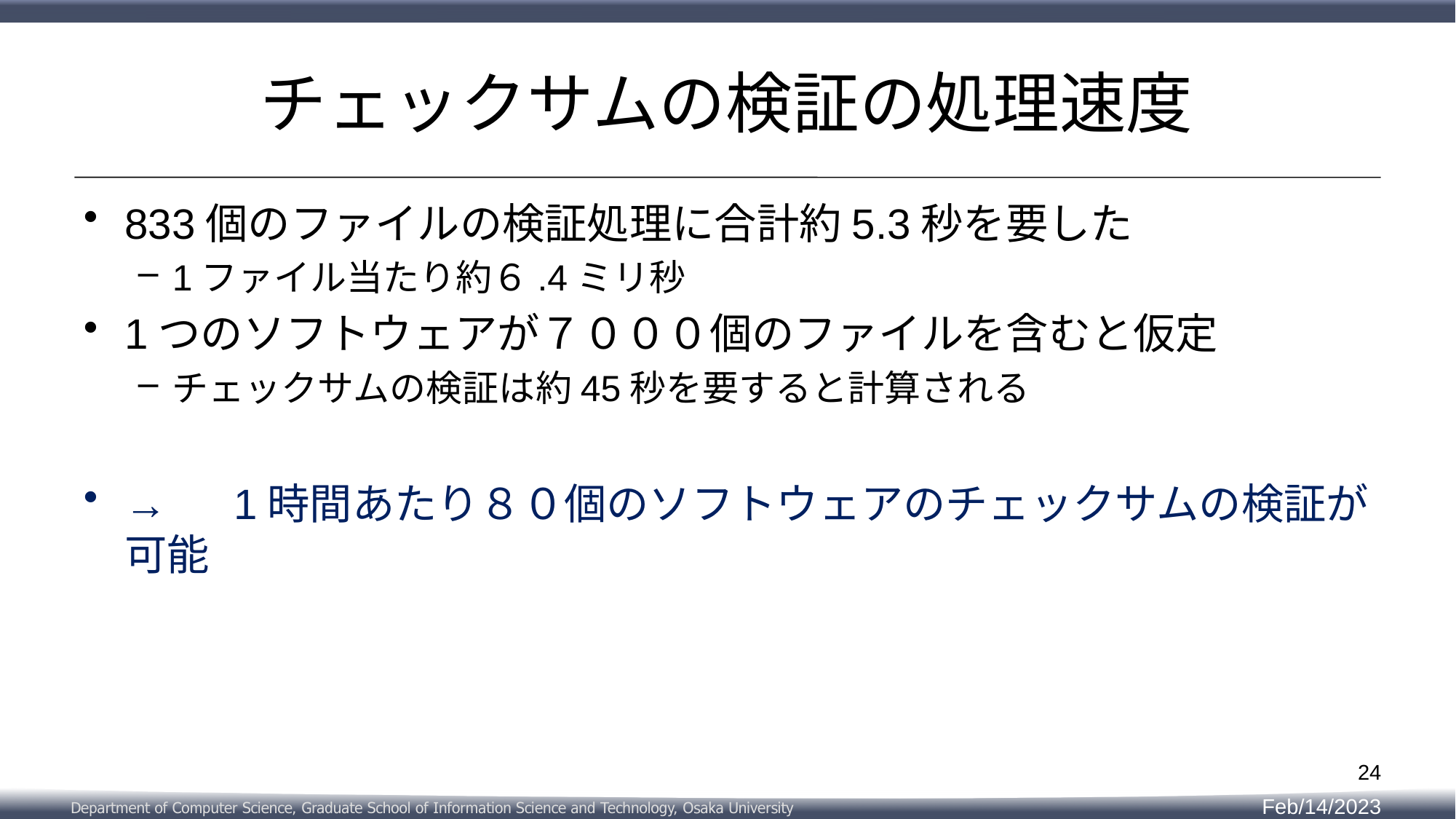

# チェックサムの検証の処理速度
833個のファイルの検証処理に合計約5.3秒を要した
1ファイル当たり約６.4ミリ秒
1つのソフトウェアが７０００個のファイルを含むと仮定
チェックサムの検証は約45秒を要すると計算される

→	1時間あたり８０個のソフトウェアのチェックサムの検証が可能

24
Feb/14/2023